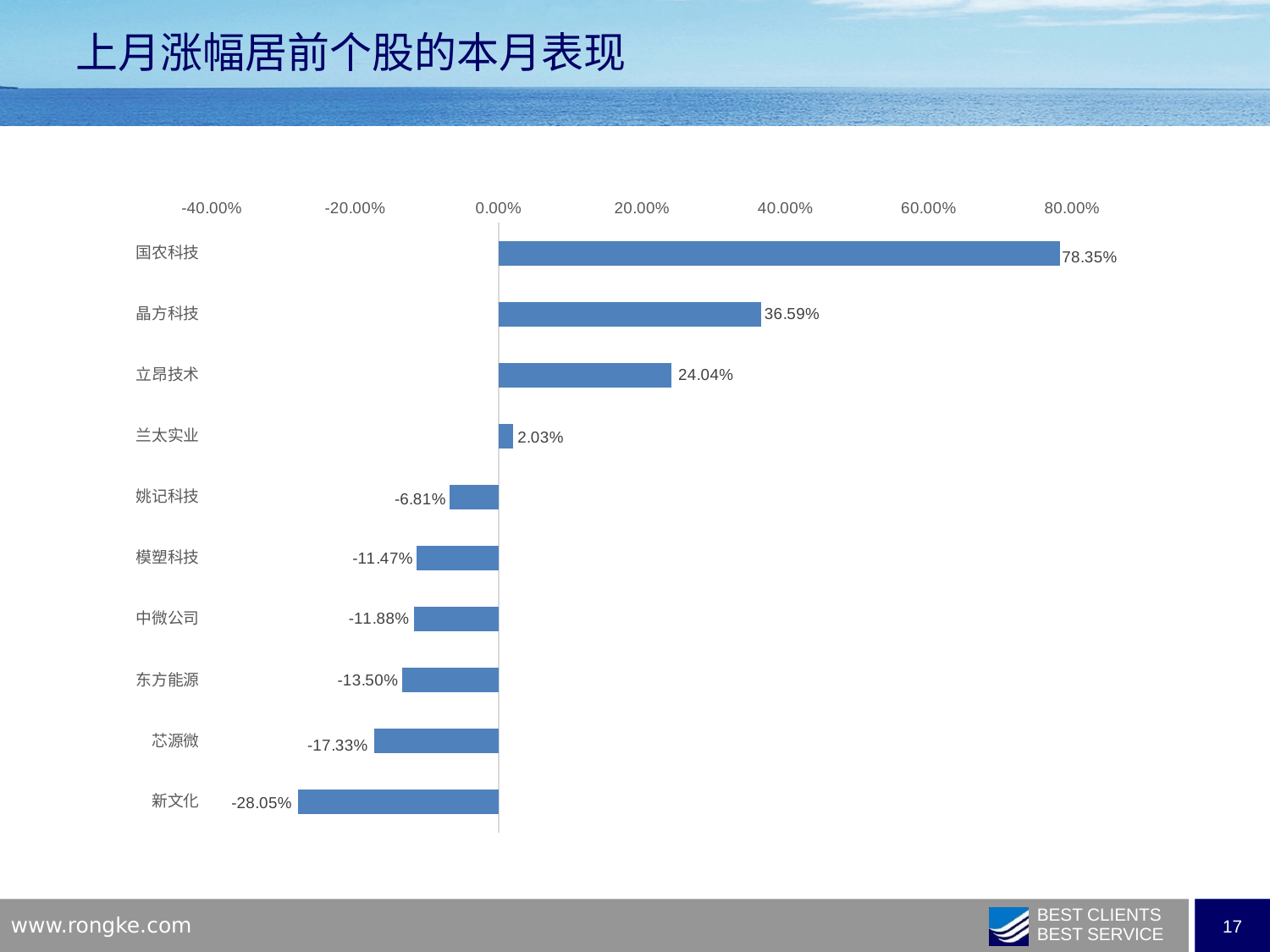

上月涨幅居前个股的本月表现

### Chart

| Category |  |
|---|---|
| 国农科技 | 0.7835232252410165 |
| 晶方科技 | 0.3658838071693449 |
| 立昂技术 | 0.24036352240676884 |
| 兰太实业 | 0.020262216924910703 |
| 姚记科技 | -0.06806282722513102 |
| 模塑科技 | -0.11472742066720909 |
| 中微公司 | -0.11876976769549574 |
| 东方能源 | -0.13498098859315577 |
| 芯源微 | -0.17333333333333323 |
| 新文化 | -0.2804718217562254 |